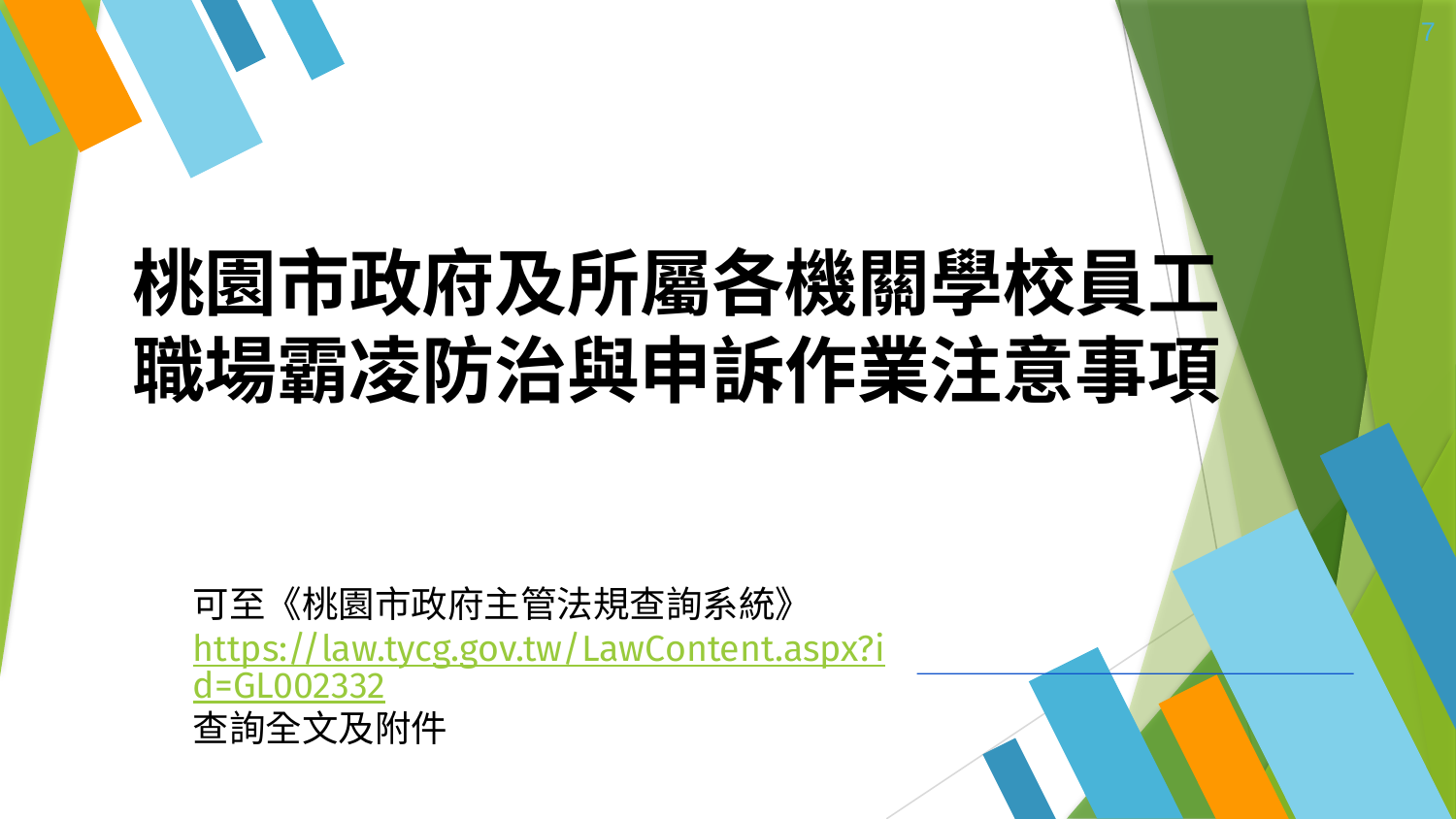

7
桃園市政府及所屬各機關學校員工
職場霸凌防治與申訴作業注意事項

可至《桃園市政府主管法規查詢系統》https://law.tycg.gov.tw/LawContent.aspx?id=GL002332
查詢全文及附件